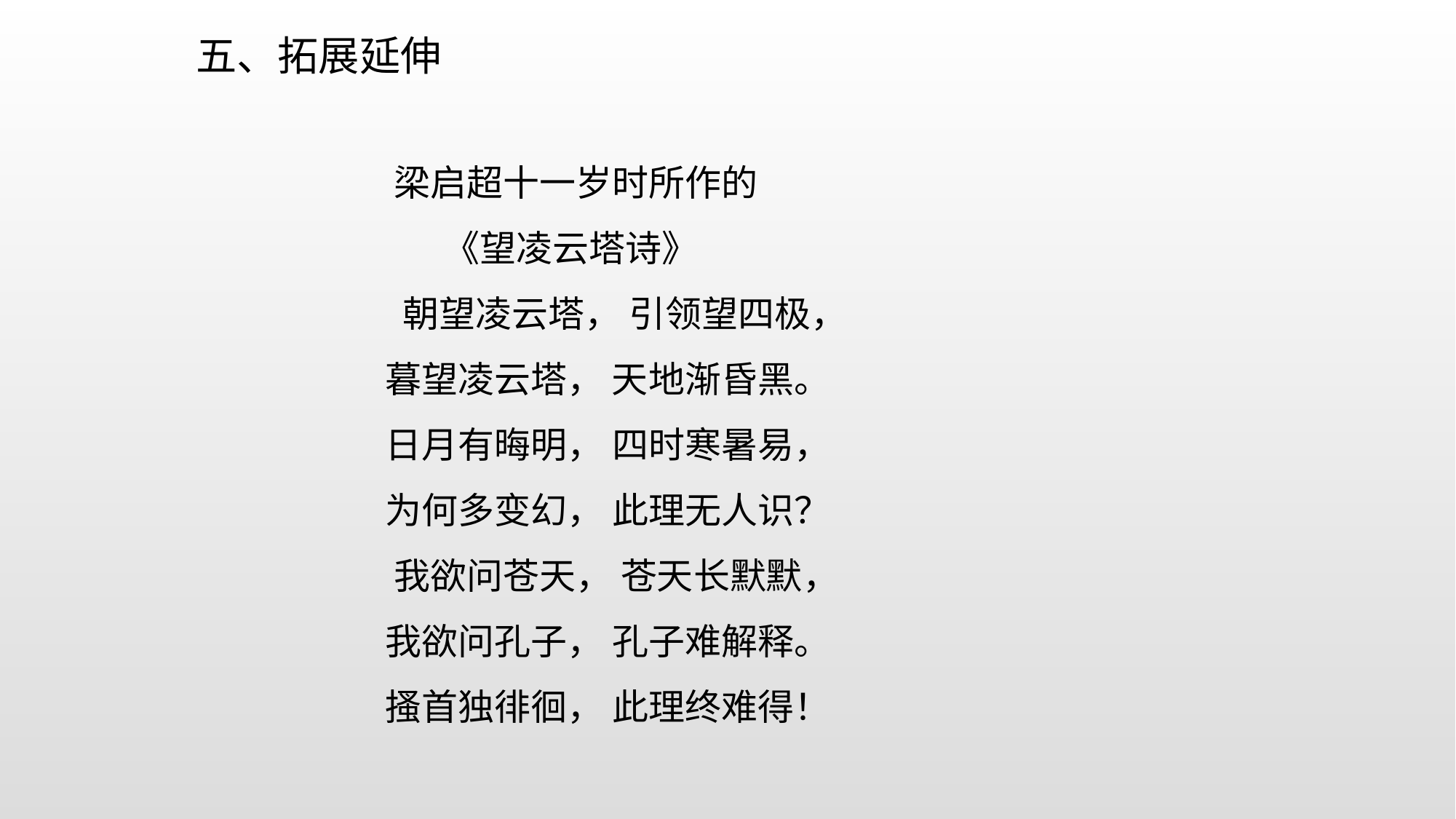

五、拓展延伸

              梁启超十一岁时所作的
                    《望凌云塔诗》
               朝望凌云塔， 引领望四极，
              暮望凌云塔， 天地渐昏黑。
              日月有晦明， 四时寒暑易，
              为何多变幻， 此理无人识？
              我欲问苍天， 苍天长默默，
              我欲问孔子， 孔子难解释。
              搔首独徘徊， 此理终难得！